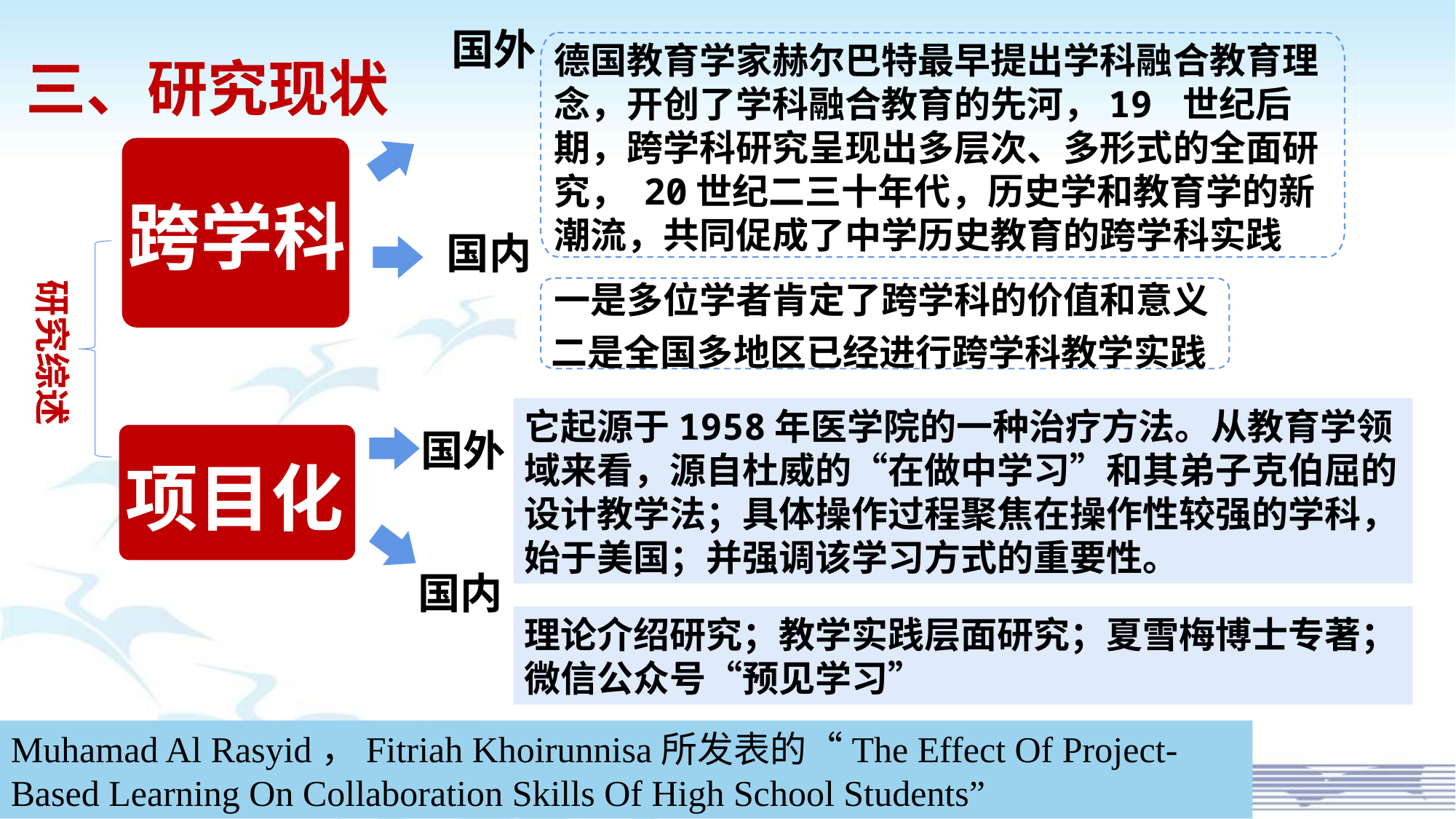

国外
德国教育学家赫尔巴特最早提出学科融合教育理念，开创了学科融合教育的先河，19 世纪后期，跨学科研究呈现出多层次、多形式的全面研究， 20世纪二三十年代，历史学和教育学的新潮流，共同促成了中学历史教育的跨学科实践

三、研究现状

跨学科
国内

研究综述
一是多位学者肯定了跨学科的价值和意义

二是全国多地区已经进行跨学科教学实践

它起源于1958年医学院的一种治疗方法。从教育学领域来看，源自杜威的“在做中学习”和其弟子克伯屈的设计教学法；具体操作过程聚焦在操作性较强的学科，始于美国；并强调该学习方式的重要性。
国外

项目化

国内
理论介绍研究；教学实践层面研究；夏雪梅博士专著；微信公众号“预见学习”
Muhamad Al Rasyid，Fitriah Khoirunnisa所发表的“The Effect Of Project-Based Learning On Collaboration Skills Of High School Students”